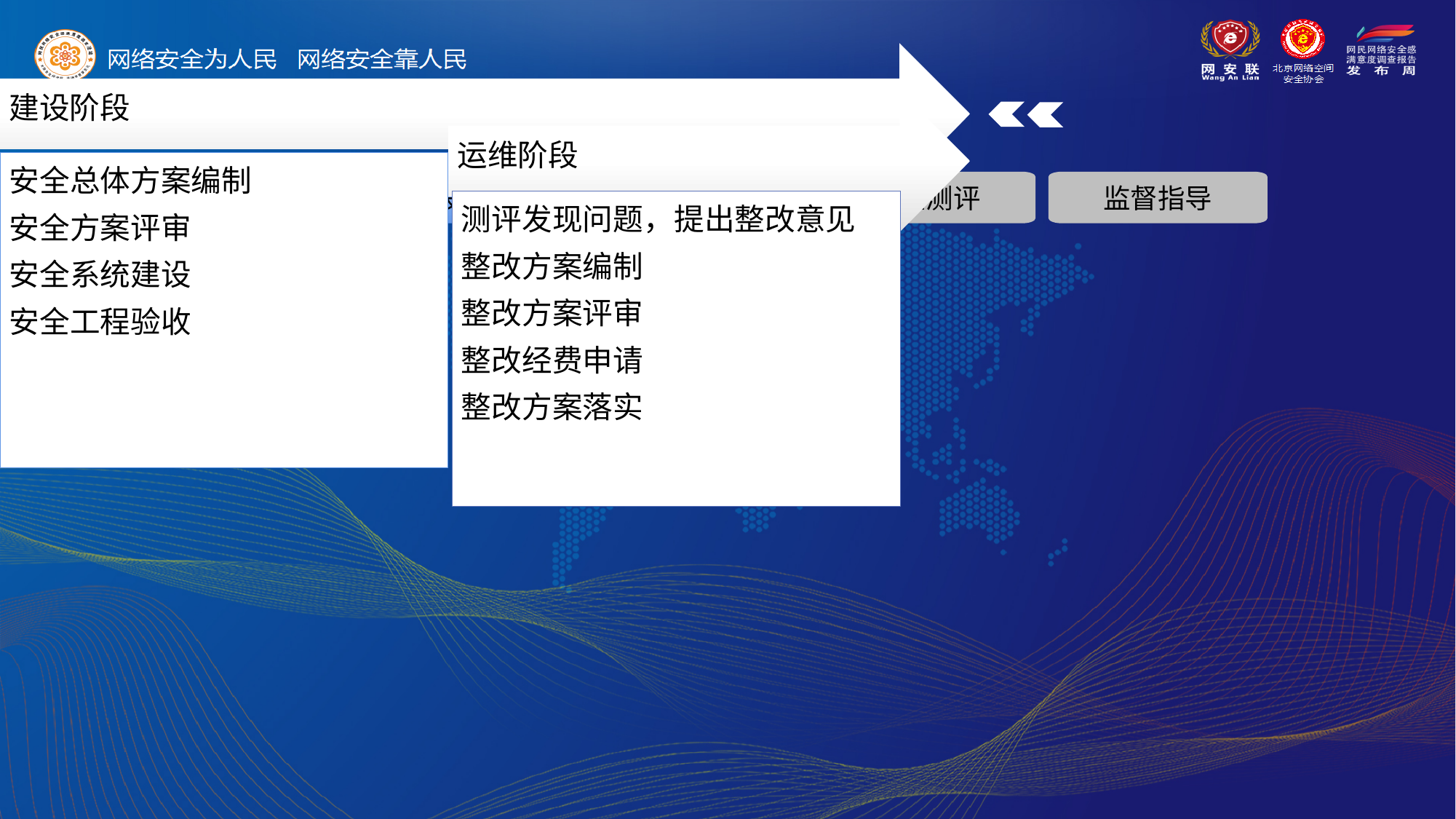

等保工作调查情况分析

监督指导
建设整改
安全测评
安全自查
定级备案
建设阶段
安全总体方案编制
安全方案评审
安全系统建设
安全工程验收
运维阶段
测评发现问题，提出整改意见
整改方案编制
整改方案评审
整改经费申请
整改方案落实